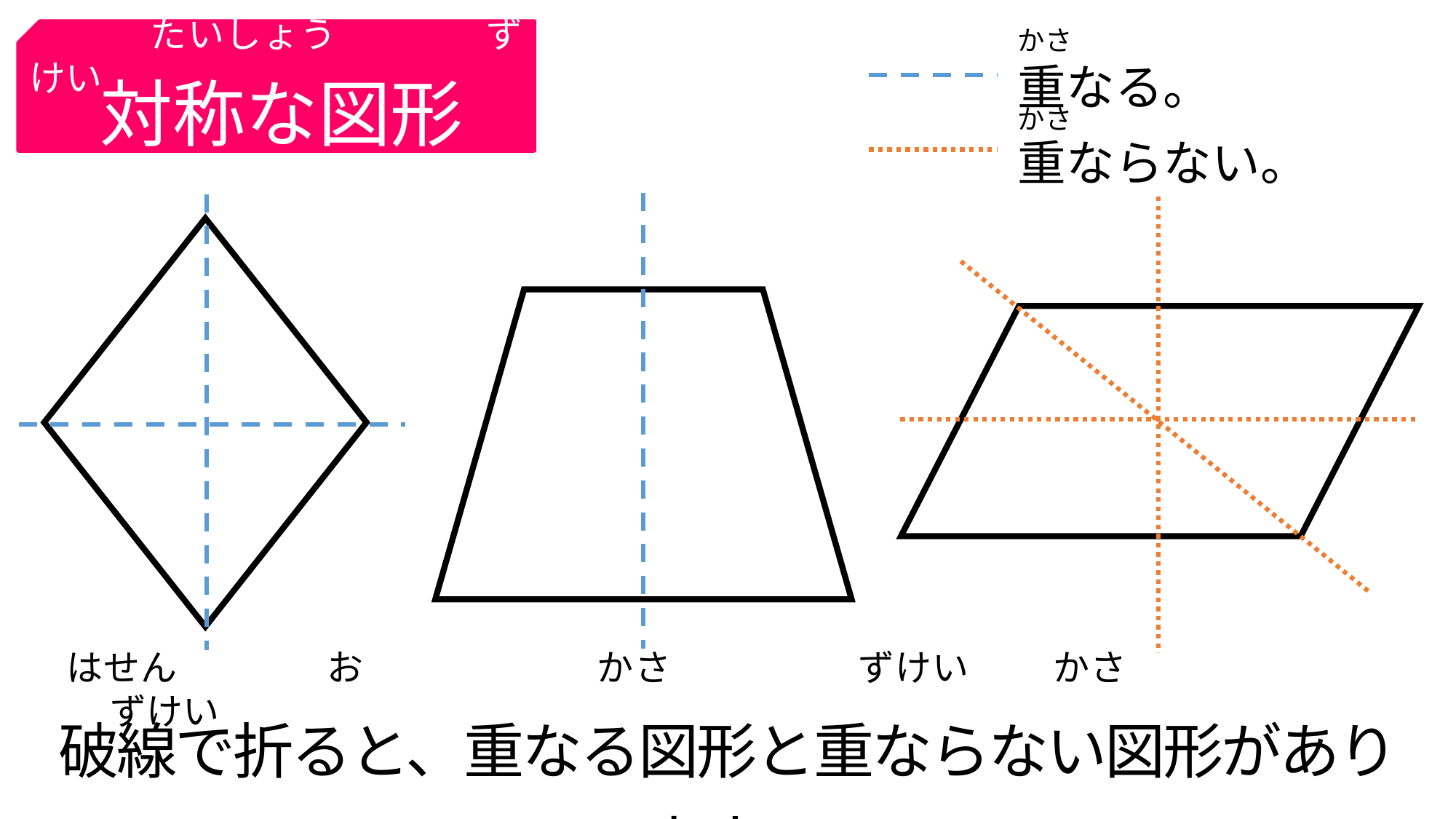

対称な図形

重なる。
重ならない。
かさ
　　　 たいしょう　　　　ずけい
かさ

破線で折ると、重なる図形と重ならない図形があります。
　はせん　　　　お　　　　　　 かさ　　　　　ずけい　　 かさ　　　　　　　　　　 ずけい